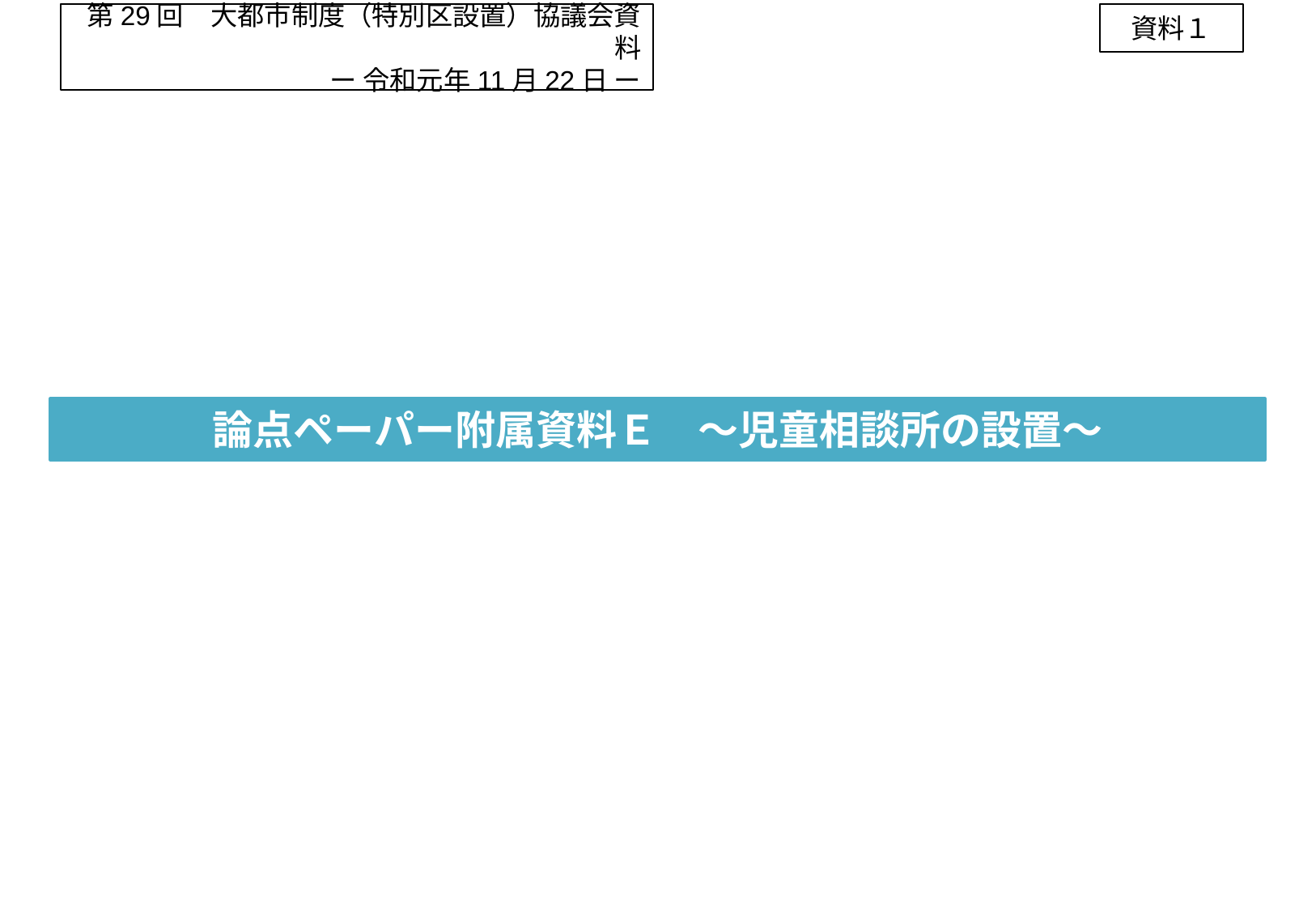

第29回　大都市制度（特別区設置）協議会資料
ー 令和元年11月22日 ー
資料１
# 論点ペーパー附属資料Ｅ　～児童相談所の設置～